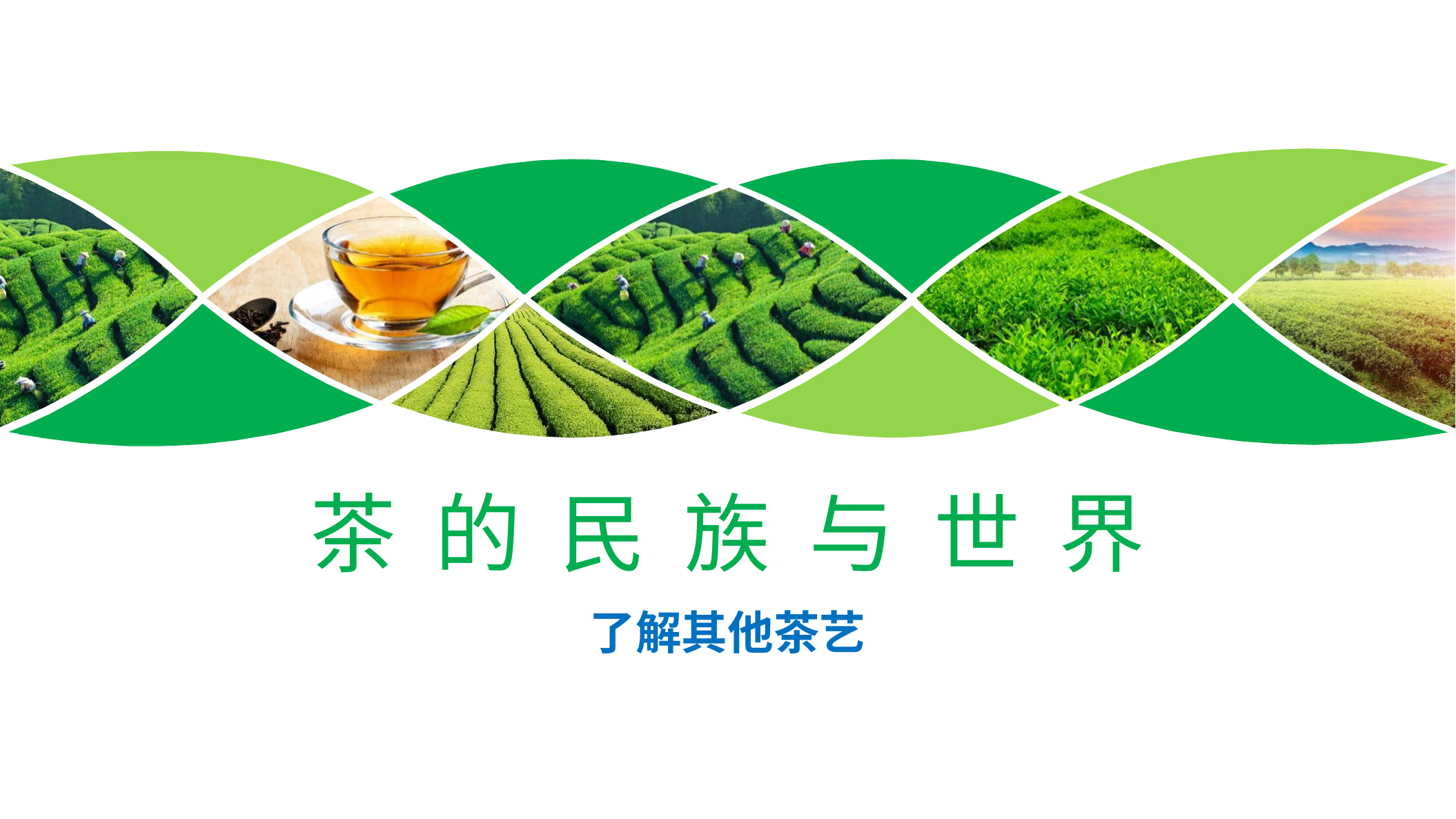

茶  的  民  族  与  世  界
了解其他茶艺